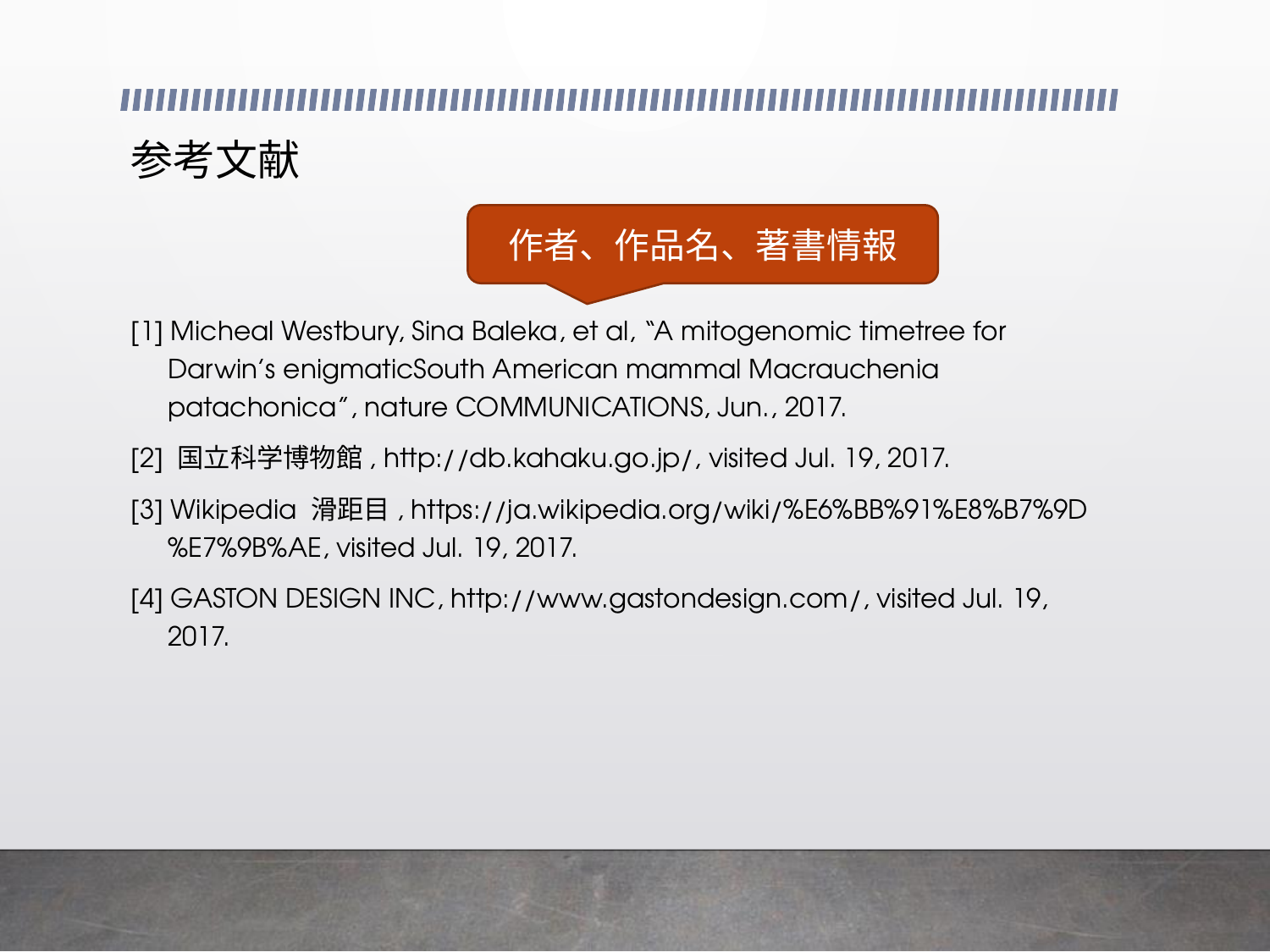

# 参考文献
作者、作品名、著書情報
[1] Micheal Westbury, Sina Baleka, et al, “A mitogenomic timetree for Darwin’s enigmaticSouth American mammal Macrauchenia patachonica”, nature COMMUNICATIONS, Jun., 2017.
[2] 国立科学博物館, http://db.kahaku.go.jp/, visited Jul. 19, 2017.
[3] Wikipedia 滑距目, https://ja.wikipedia.org/wiki/%E6%BB%91%E8%B7%9D%E7%9B%AE, visited Jul. 19, 2017.
[4] GASTON DESIGN INC, http://www.gastondesign.com/, visited Jul. 19, 2017.